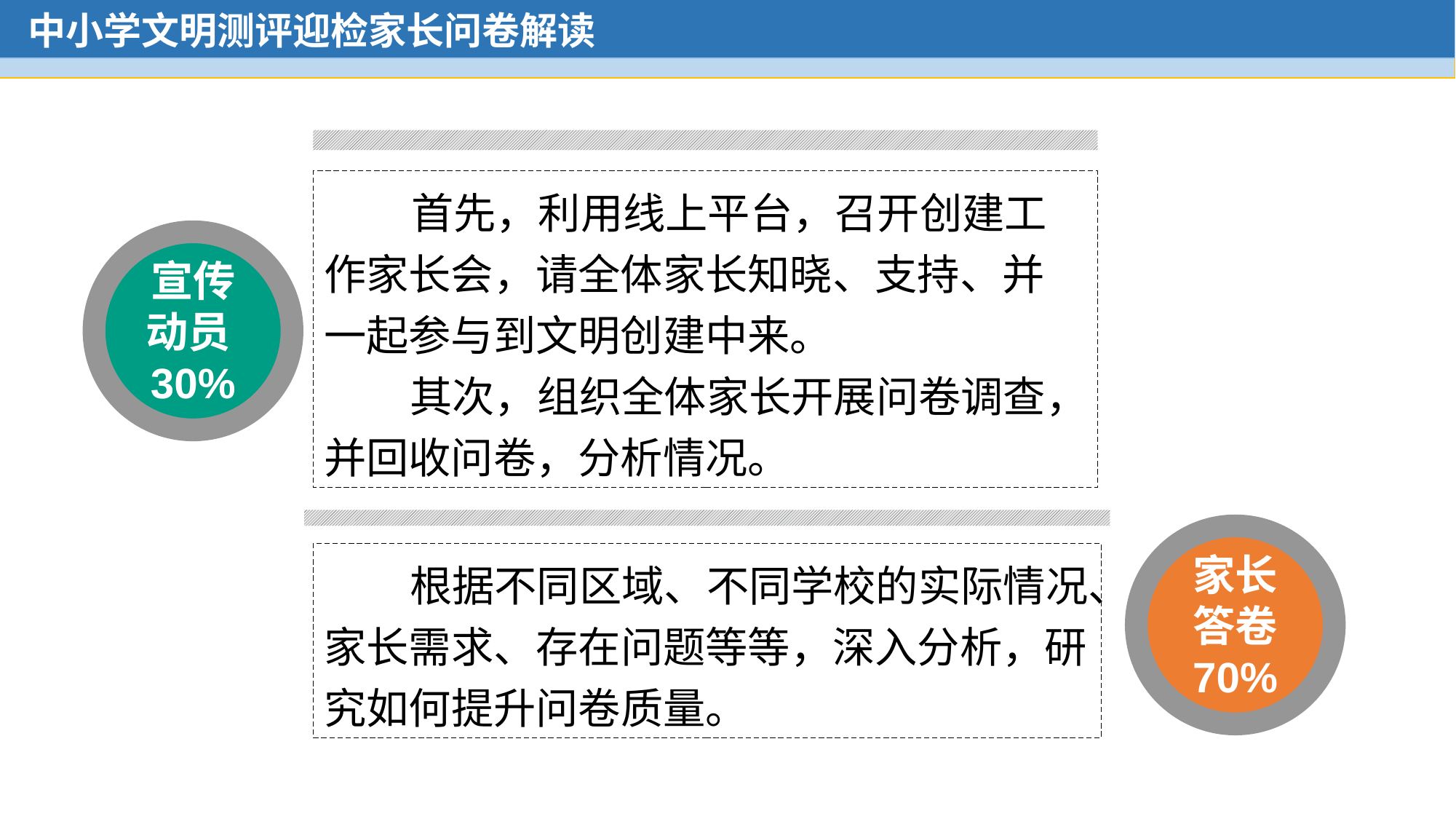

LOGO
中小学文明测评迎检家长问卷解读

        首先，利用线上平台，召开创建工作家长会，请全体家长知晓、支持、并一起参与到文明创建中来。
        其次，组织全体家长开展问卷调查，并回收问卷，分析情况。
宣传动员30%

家长答卷
70%
        根据不同区域、不同学校的实际情况、家长需求、存在问题等等，深入分析，研究如何提升问卷质量。